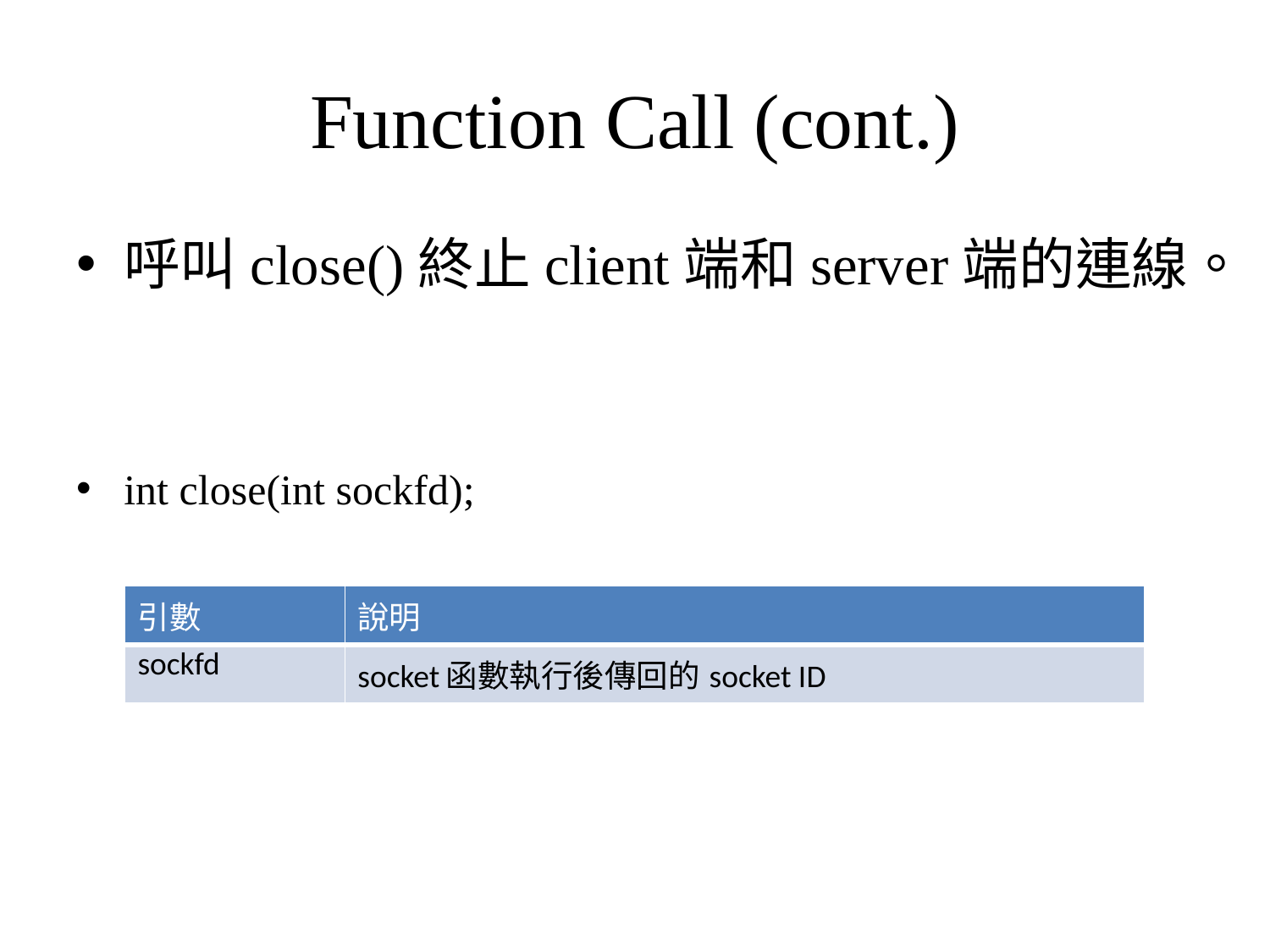

# Function Call (cont.)
呼叫close()終止client端和server端的連線。

int close(int sockfd);
| 引數 | 說明 |
| --- | --- |
| sockfd | socket函數執行後傳回的socket ID |